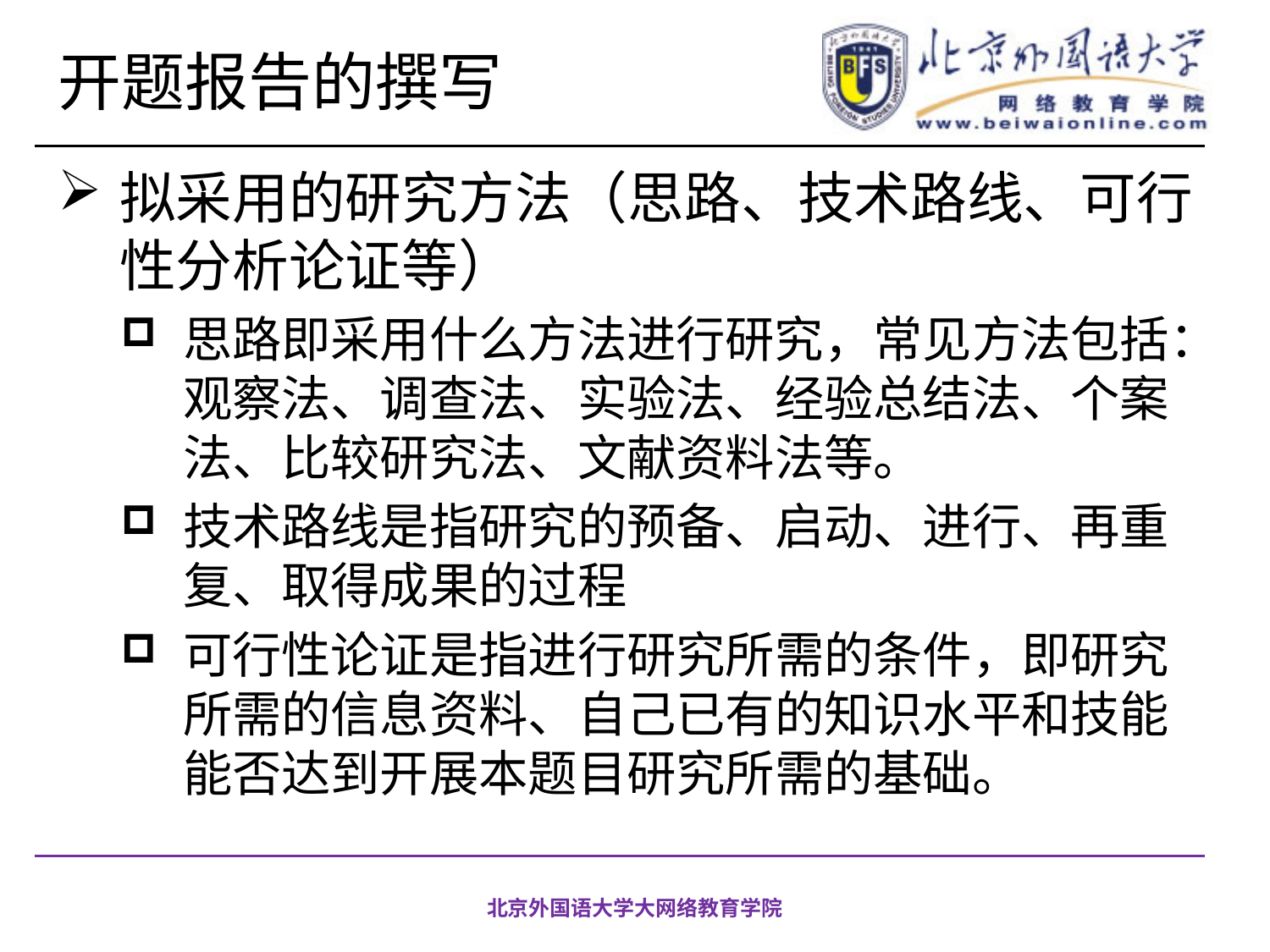

# 开题报告的撰写
拟采用的研究方法（思路、技术路线、可行性分析论证等）
思路即采用什么方法进行研究，常见方法包括：观察法、调查法、实验法、经验总结法、个案法、比较研究法、文献资料法等。
技术路线是指研究的预备、启动、进行、再重复、取得成果的过程
可行性论证是指进行研究所需的条件，即研究所需的信息资料、自己已有的知识水平和技能能否达到开展本题目研究所需的基础。

北京外国语大学大网络教育学院
38